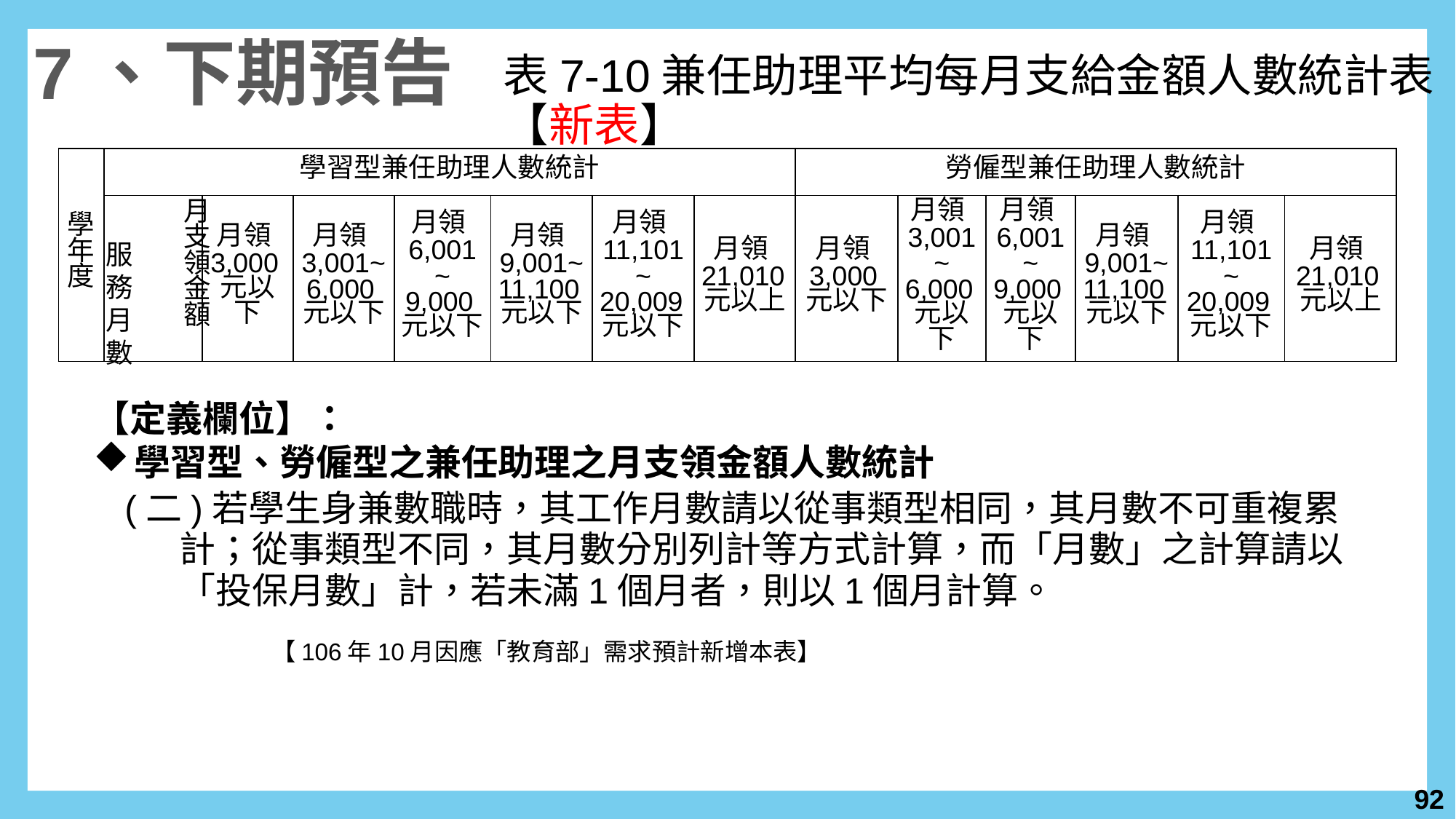

7、下期預告
表7-10兼任助理平均每月支給金額人數統計表【新表】

| 學年度 | 學習型兼任助理人數統計 |  |  |  |  |  |  | 勞僱型兼任助理人數統計 |  |  |  |  |  |
| --- | --- | --- | --- | --- | --- | --- | --- | --- | --- | --- | --- | --- | --- |
|  |  | 月領3,000元以下 | 月領3,001~ 6,000元以下 | 月領6,001~ 9,000元以下 | 月領9,001~ 11,100元以下 | 月領11,101~ 20,009元以下 | 月領21,010元以上 | 月領3,000元以下 | 月領3,001~ 6,000元以下 | 月領6,001~ 9,000元以下 | 月領9,001~ 11,100元以下 | 月領11,101~ 20,009元以下 | 月領21,010元以上 |
月支領金額
服務月數
【定義欄位】：
學習型、勞僱型之兼任助理之月支領金額人數統計
(二)若學生身兼數職時，其工作月數請以從事類型相同，其月數不可重複累計；從事類型不同，其月數分別列計等方式計算，而「月數」之計算請以「投保月數」計，若未滿1個月者，則以1個月計算。
	【106年10月因應「教育部」需求預計新增本表】

92